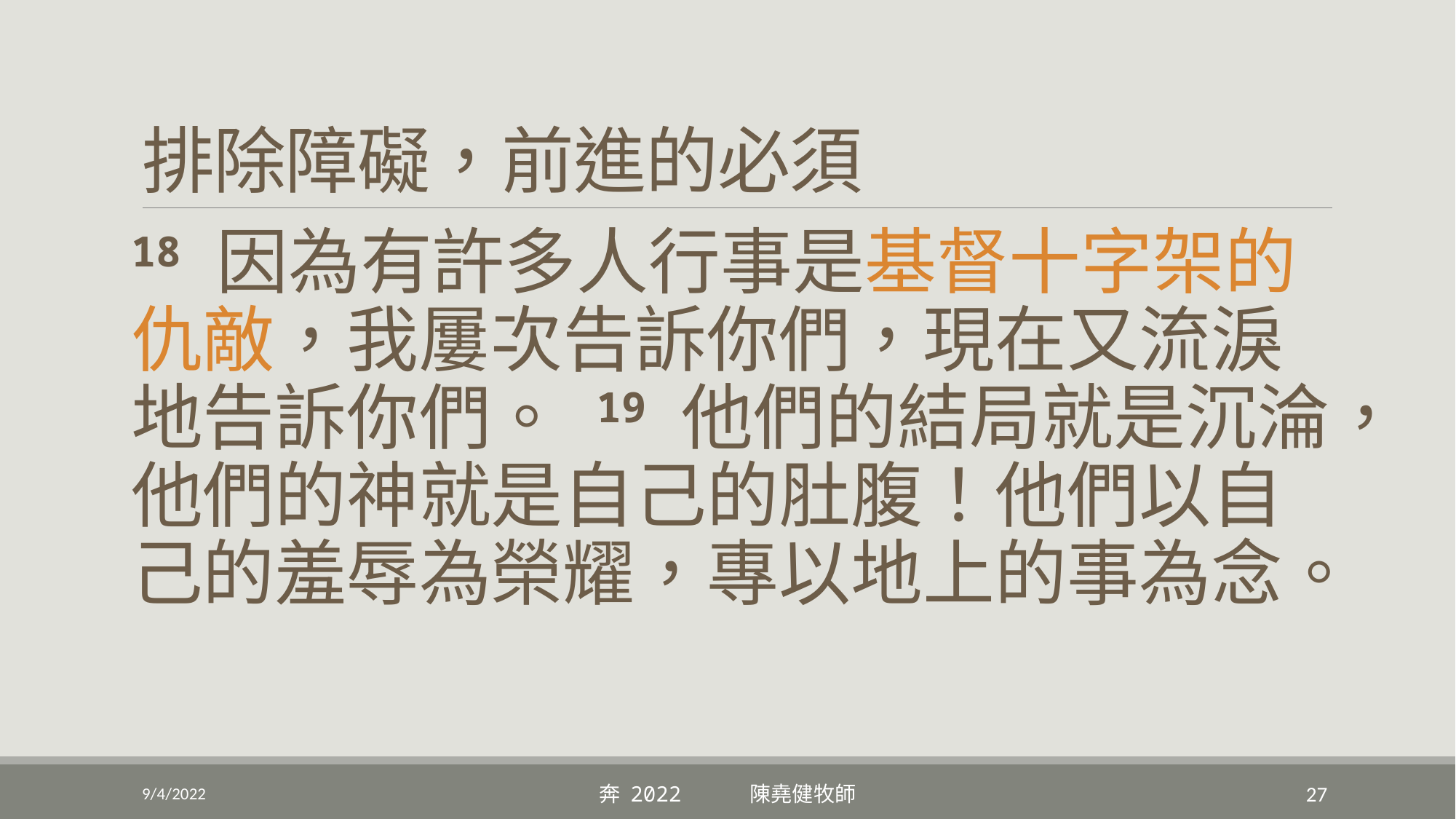

# 排除障礙，前進的必須
18 因為有許多人行事是基督十字架的仇敵，我屢次告訴你們，現在又流淚地告訴你們。 19 他們的結局就是沉淪，他們的神就是自己的肚腹！他們以自己的羞辱為榮耀，專以地上的事為念。
9/4/2022
奔 2022     陳堯健牧師
27